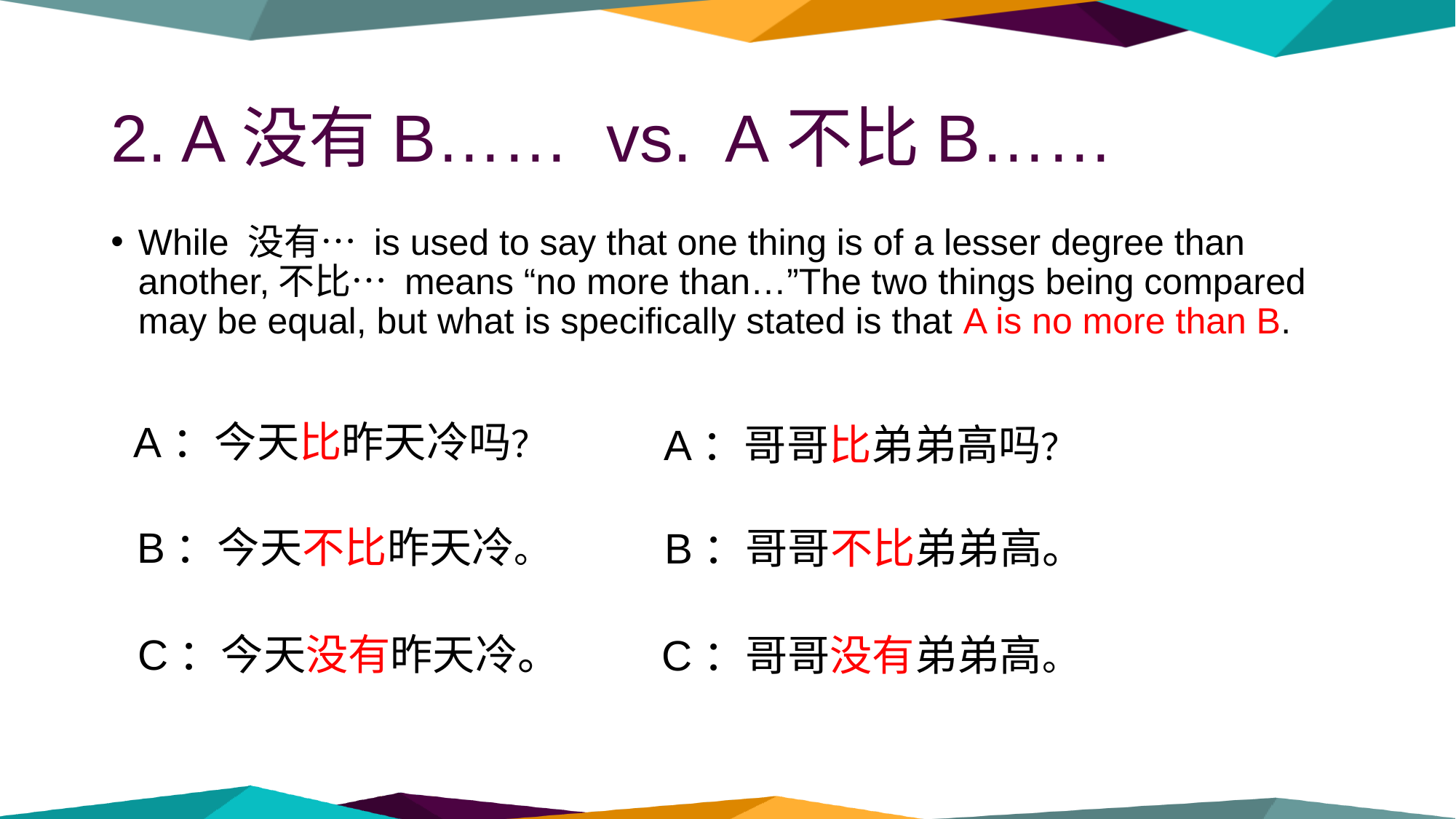

# 2. A没有B……  vs.  A不比B……
While 没有… is used to say that one thing is of a lesser degree than another,不比… means “no more than…”The two things being compared may be equal, but what is specifically stated is that A is no more than B.
A：今天比昨天冷吗？
A：哥哥比弟弟高吗？
B：今天不比昨天冷。
B：哥哥不比弟弟高。
C：今天没有昨天冷。
C：哥哥没有弟弟高。